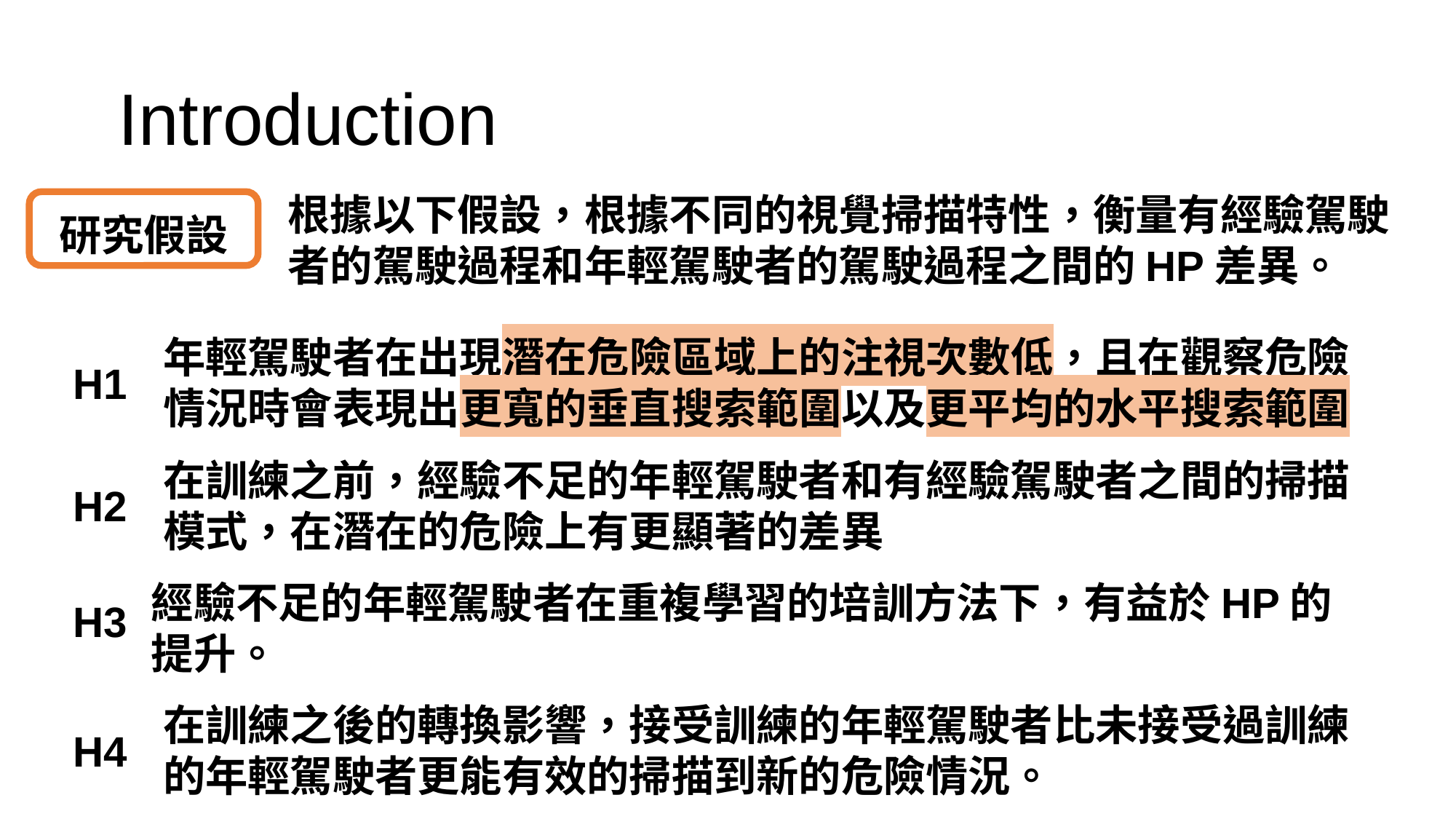

Introduction
根據以下假設，根據不同的視覺掃描特性，衡量有經驗駕駛者的駕駛過程和年輕駕駛者的駕駛過程之間的HP差異。

研究假設
年輕駕駛者在出現潛在危險區域上的注視次數低，且在觀察危險情況時會表現出更寬的垂直搜索範圍以及更平均的水平搜索範圍
H1
在訓練之前，經驗不足的年輕駕駛者和有經驗駕駛者之間的掃描模式，在潛在的危險上有更顯著的差異
H2
經驗不足的年輕駕駛者在重複學習的培訓方法下，有益於HP的提升。
H3
在訓練之後的轉換影響，接受訓練的年輕駕駛者比未接受過訓練的年輕駕駛者更能有效的掃描到新的危險情況。
H4